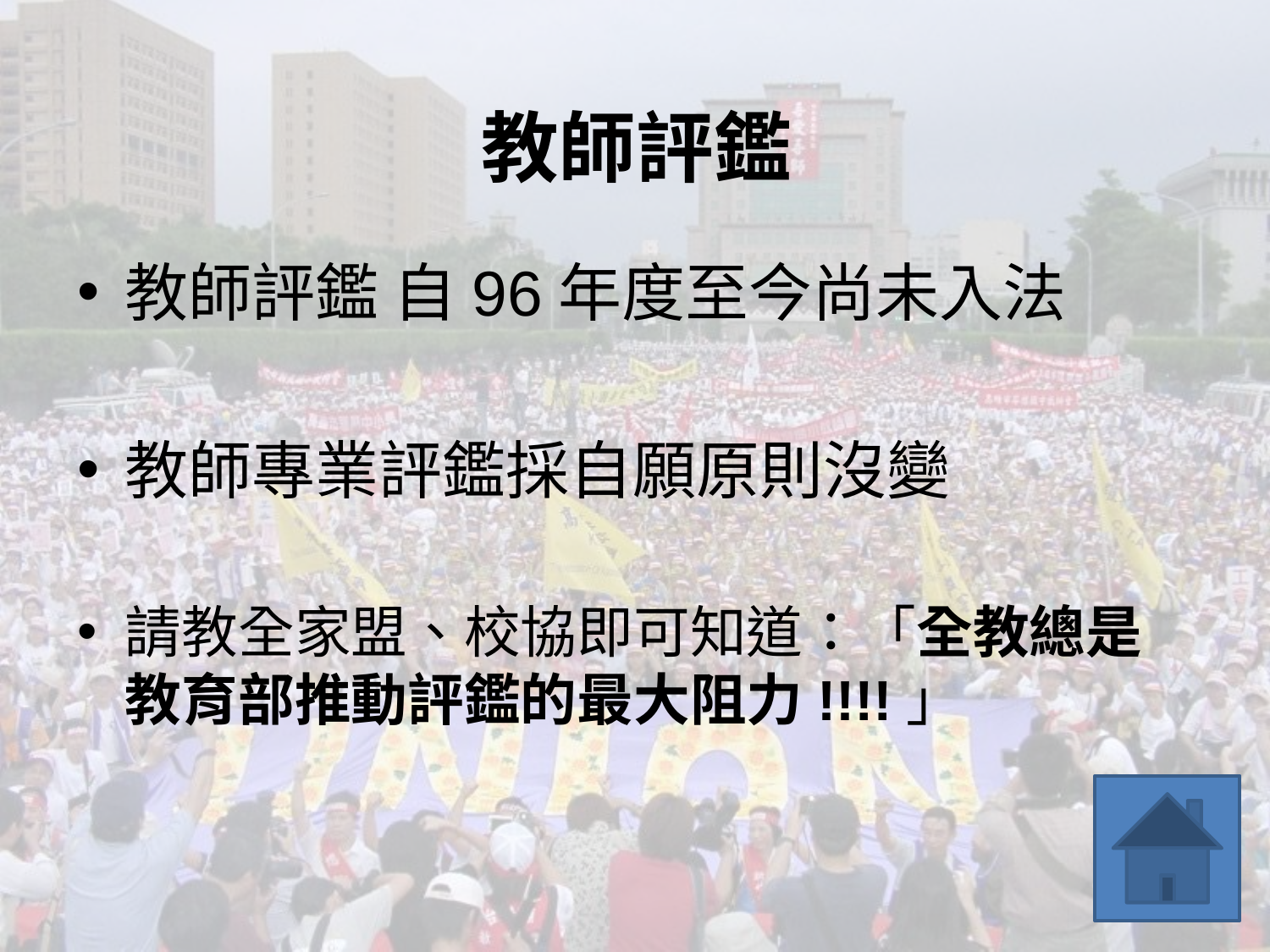

# 教師評鑑
教師評鑑 自96年度至今尚未入法

教師專業評鑑採自願原則沒變

請教全家盟、校協即可知道：「全教總是教育部推動評鑑的最大阻力!!!!」